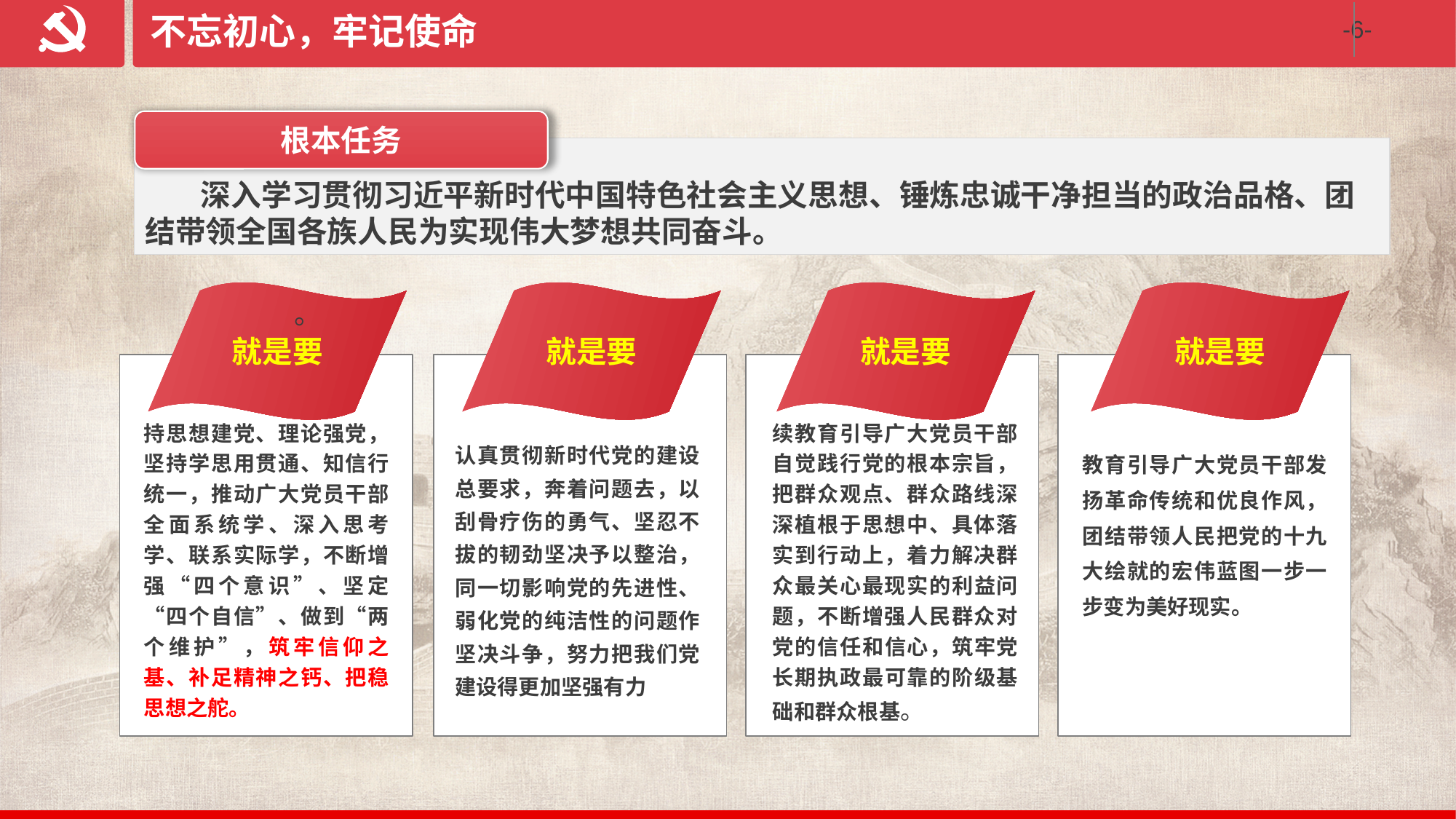

不忘初心，牢记使命
根本任务

       深入学习贯彻习近平新时代中国特色社会主义思想、锤炼忠诚干净担当的政治品格、团结带领全国各族人民为实现伟大梦想共同奋斗。

。
就是要
就是要
就是要
就是要

持思想建党、理论强党，坚持学思用贯通、知信行统一，推动广大党员干部全面系统学、深入思考学、联系实际学，不断增强“四个意识”、坚定“四个自信”、做到“两个维护”，筑牢信仰之基、补足精神之钙、把稳思想之舵。
续教育引导广大党员干部自觉践行党的根本宗旨，把群众观点、群众路线深深植根于思想中、具体落实到行动上，着力解决群众最关心最现实的利益问题，不断增强人民群众对党的信任和信心，筑牢党长期执政最可靠的阶级基础和群众根基。
认真贯彻新时代党的建设总要求，奔着问题去，以刮骨疗伤的勇气、坚忍不拔的韧劲坚决予以整治，同一切影响党的先进性、弱化党的纯洁性的问题作坚决斗争，努力把我们党建设得更加坚强有力
教育引导广大党员干部发扬革命传统和优良作风，团结带领人民把党的十九大绘就的宏伟蓝图一步一步变为美好现实。